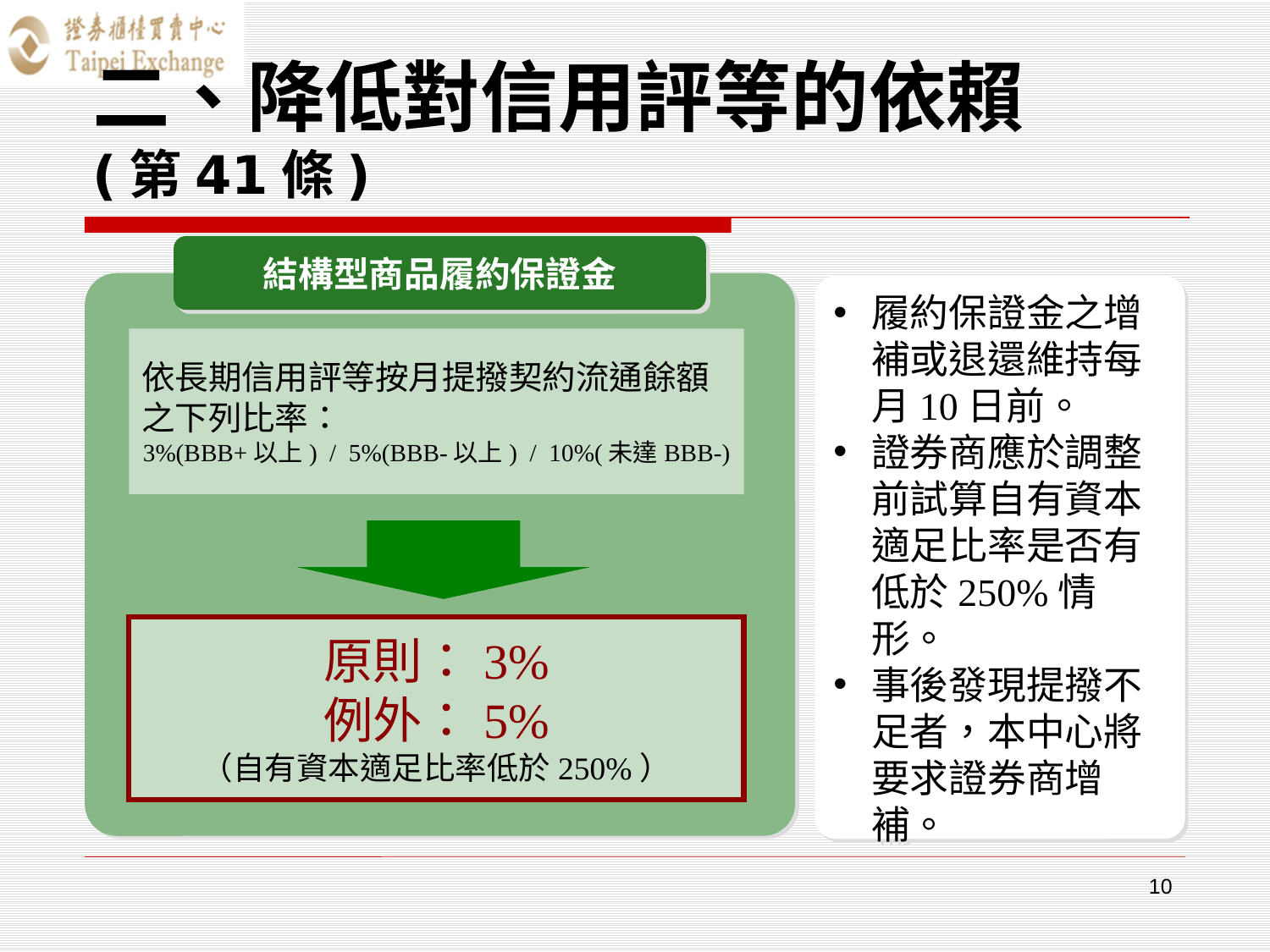

# 二、降低對信用評等的依賴 (第41條)
結構型商品履約保證金

履約保證金之增補或退還維持每月10日前。
證券商應於調整前試算自有資本適足比率是否有低於250%情形。
事後發現提撥不足者，本中心將要求證券商增補。

依長期信用評等按月提撥契約流通餘額之下列比率：
3%(BBB+以上)  /  5%(BBB-以上)  /  10%(未達BBB-)

原則：3%
例外：5%
（自有資本適足比率低於250%）
10